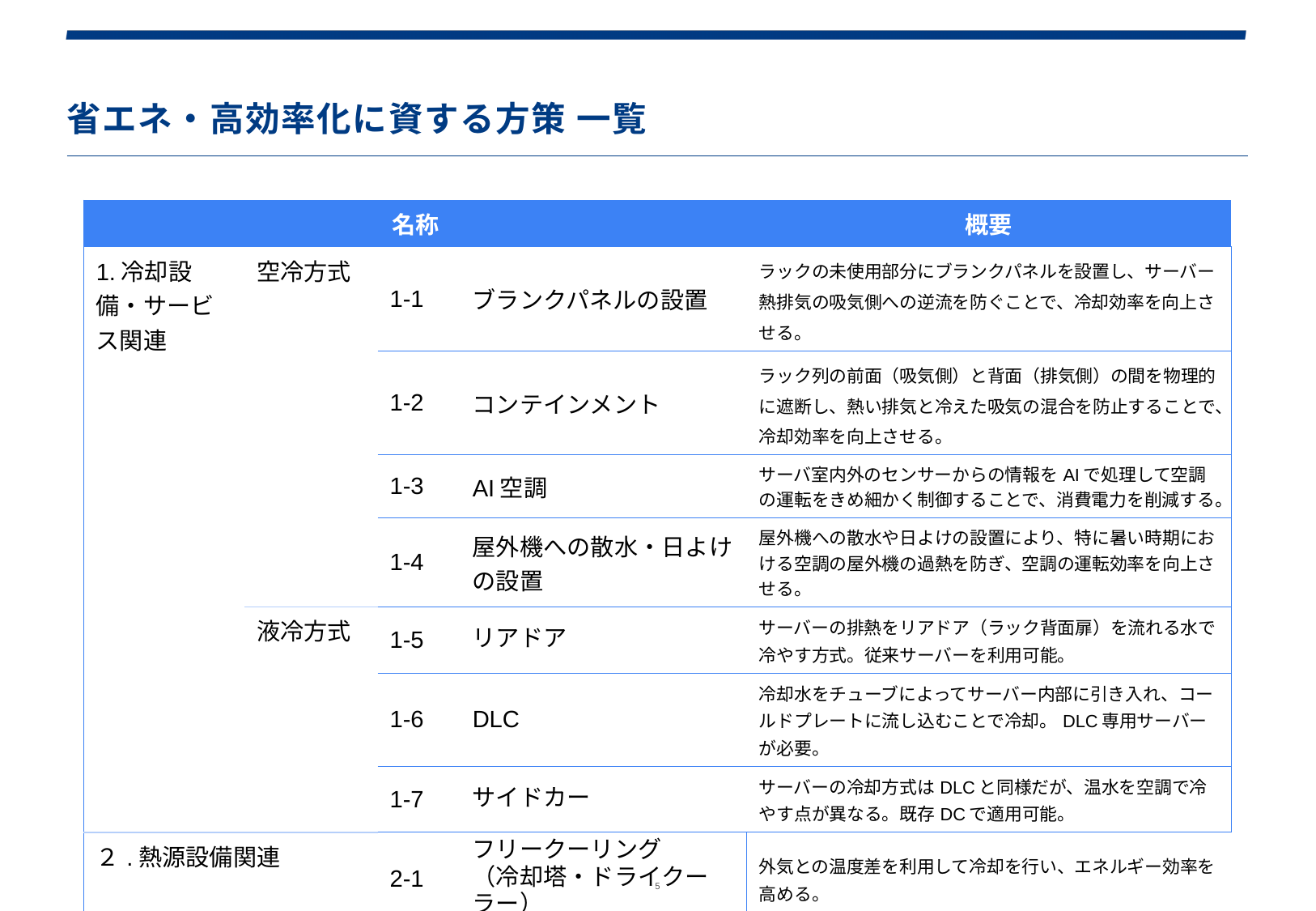

省エネ・高効率化に資する方策 一覧
| 名称 |  |  |  | 概要 |
| --- | --- | --- | --- | --- |
| 1.冷却設備・サービス関連 | 空冷方式 | 1-1 | ブランクパネルの設置 | ラックの未使用部分にブランクパネルを設置し、サーバー熱排気の吸気側への逆流を防ぐことで、冷却効率を向上させる。 |
|  |  | 1-2 | コンテインメント | ラック列の前面（吸気側）と背面（排気側）の間を物理的に遮断し、熱い排気と冷えた吸気の混合を防止することで、冷却効率を向上させる。 |
|  |  | 1-3 | AI空調 | サーバ室内外のセンサーからの情報をAIで処理して空調の運転をきめ細かく制御することで、消費電力を削減する。 |
|  |  | 1-4 | 屋外機への散水・日よけの設置 | 屋外機への散水や日よけの設置により、特に暑い時期における空調の屋外機の過熱を防ぎ、空調の運転効率を向上させる。 |
|  | 液冷方式 | 1-5 | リアドア | サーバーの排熱をリアドア（ラック背面扉）を流れる水で冷やす方式。従来サーバーを利用可能。 |
|  |  | 1-6 | DLC | 冷却水をチューブによってサーバー内部に引き入れ、コールドプレートに流し込むことで冷却。DLC専用サーバーが必要。 |
|  |  | 1-7 | サイドカー | サーバーの冷却方式はDLCと同様だが、温水を空調で冷やす点が異なる。既存DCで適用可能。 |
| ２.熱源設備関連 |  | 2-1 | フリークーリング （冷却塔・ドライクーラー） | 外気との温度差を利用して冷却を行い、エネルギー効率を高める。 |
|  |  | 2-2 | アディアバティック クーラー | 水が蒸発する際に温度が下がる過程を利用して冷却を行い、特に湿度が低い地域で効果的であるとされる。 |